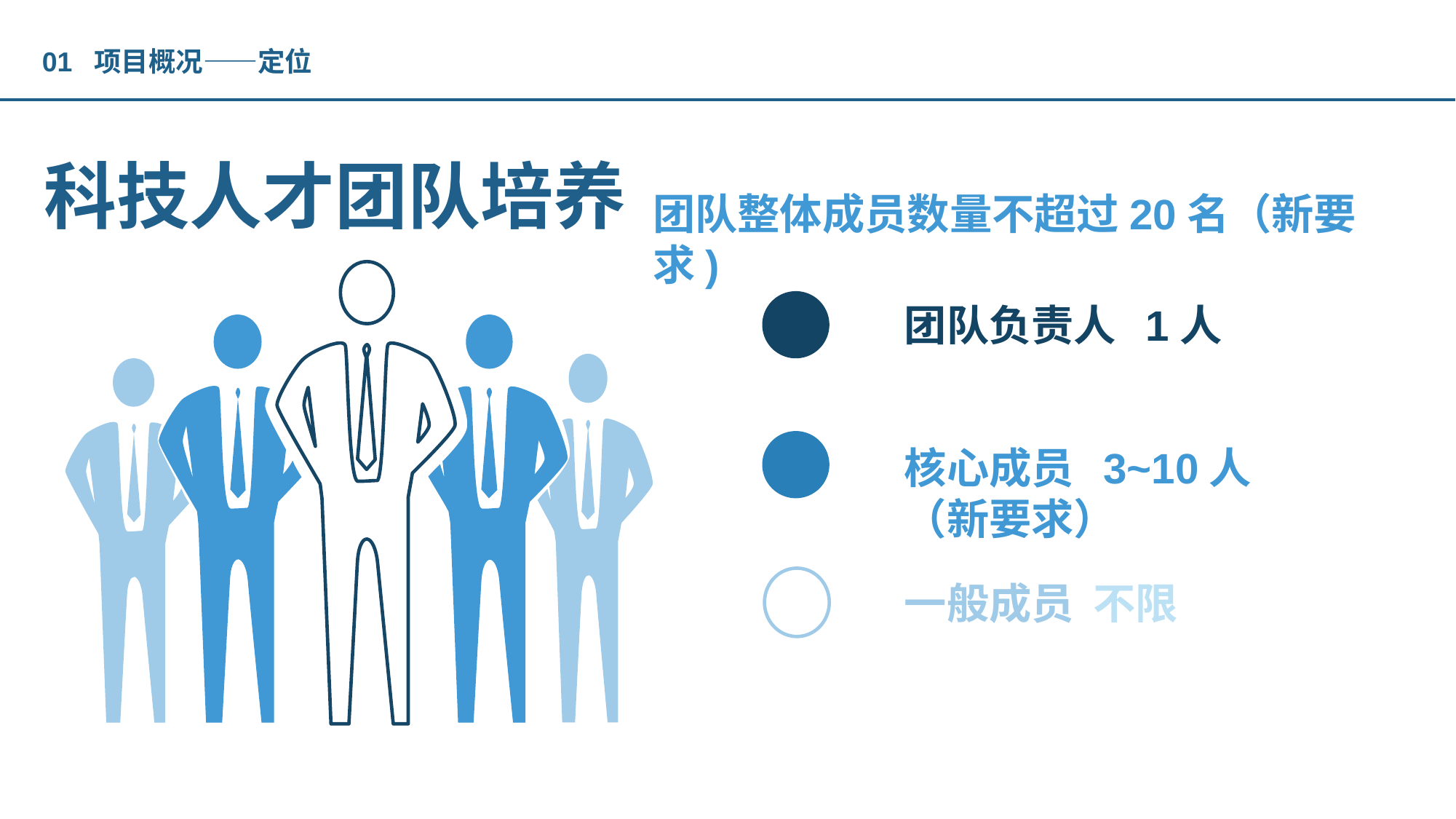

01  项目概况——定位
科技人才团队培养
团队整体成员数量不超过20名（新要求)

团队负责人  1人

核心成员  3~10人（新要求）

一般成员  不限